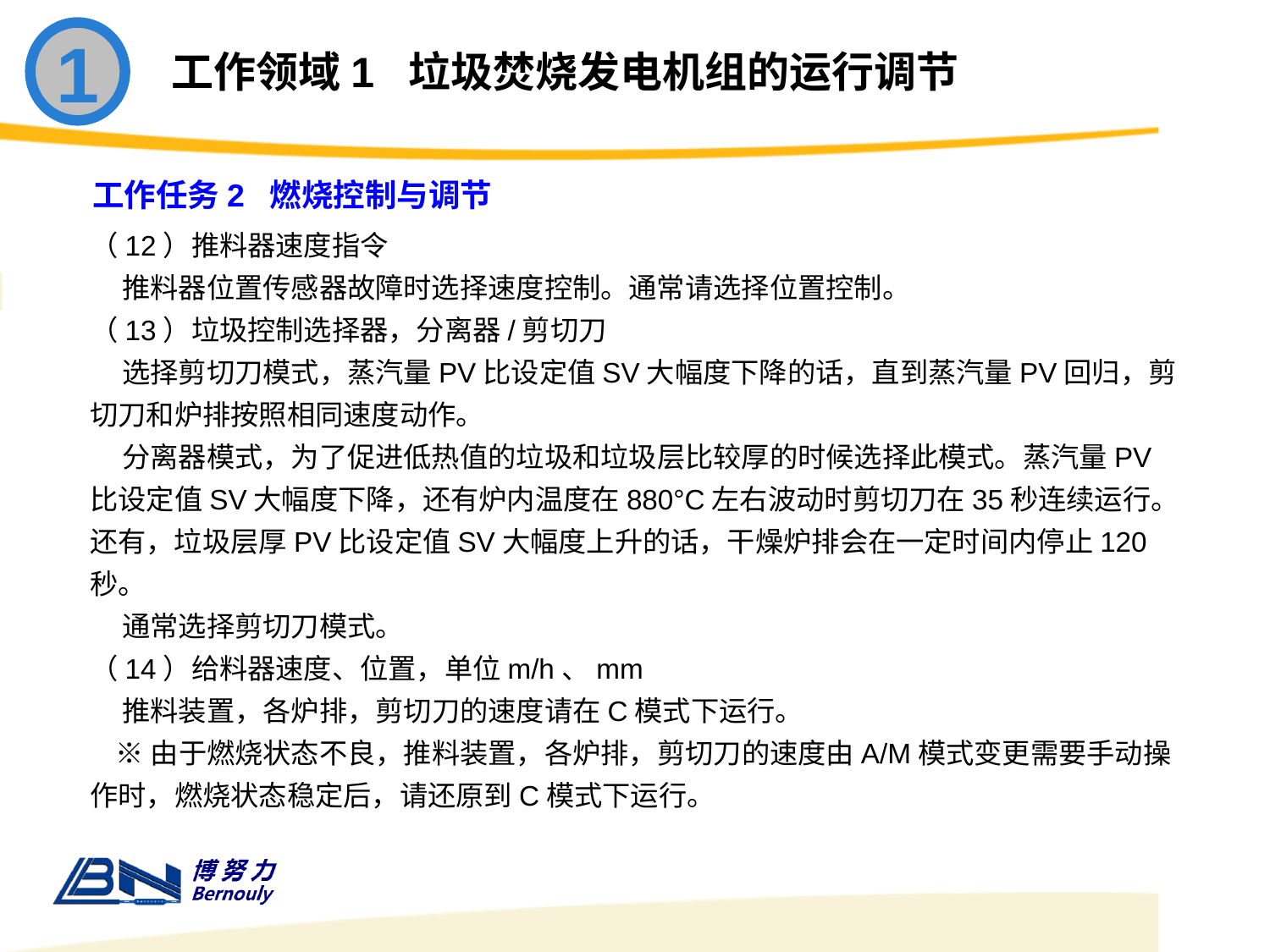

1
工作领域1  垃圾焚烧发电机组的运行调节
工作任务2  燃烧控制与调节
（12）推料器速度指令
    推料器位置传感器故障时选择速度控制。通常请选择位置控制。
（13）垃圾控制选择器，分离器/剪切刀
    选择剪切刀模式，蒸汽量PV比设定值SV大幅度下降的话，直到蒸汽量PV回归，剪切刀和炉排按照相同速度动作。
    分离器模式，为了促进低热值的垃圾和垃圾层比较厚的时候选择此模式。蒸汽量PV比设定值SV大幅度下降，还有炉内温度在880°C左右波动时剪切刀在35秒连续运行。
还有，垃圾层厚PV比设定值SV大幅度上升的话，干燥炉排会在一定时间内停止120秒。
    通常选择剪切刀模式。
（14）给料器速度、位置，单位m/h、mm
    推料装置，各炉排，剪切刀的速度请在C模式下运行。
    ※由于燃烧状态不良，推料装置，各炉排，剪切刀的速度由A/M模式变更需要手动操作时，燃烧状态稳定后，请还原到C模式下运行。